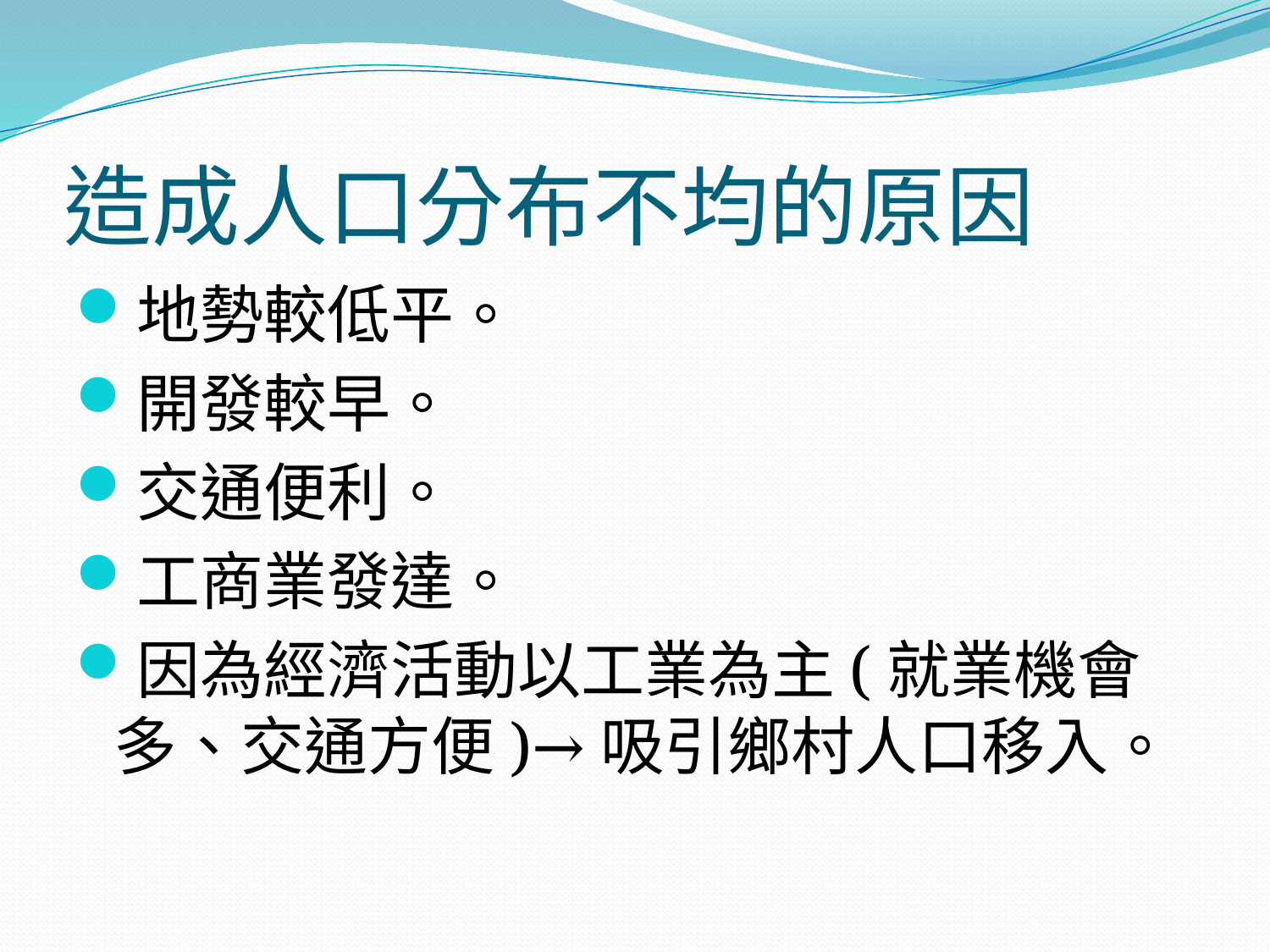

# 造成人口分布不均的原因
地勢較低平。
開發較早。
交通便利。
工商業發達。
因為經濟活動以工業為主(就業機會多、交通方便)→吸引鄉村人口移入。